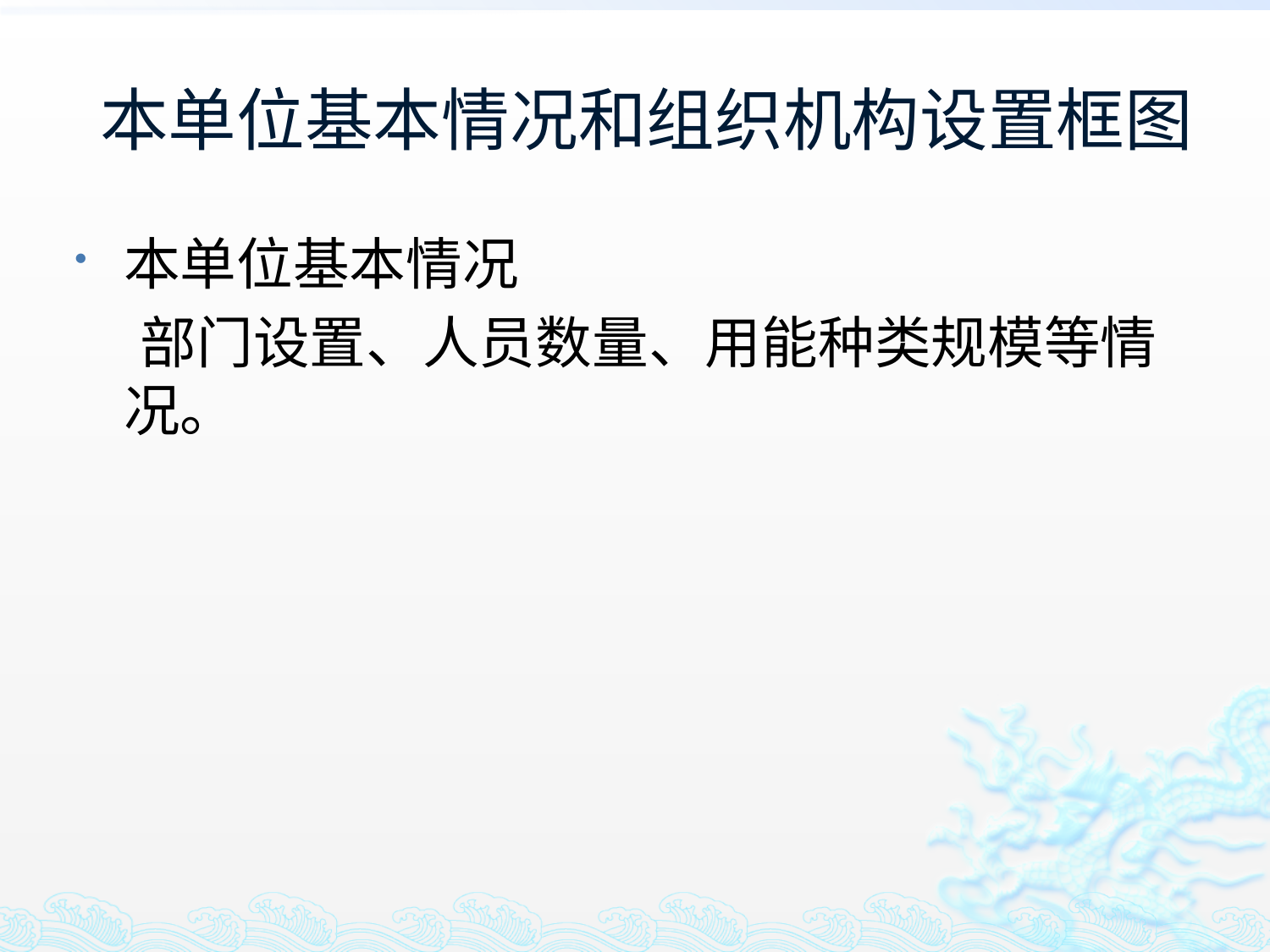

# 本单位基本情况和组织机构设置框图
本单位基本情况
    部门设置、人员数量、用能种类规模等情况。